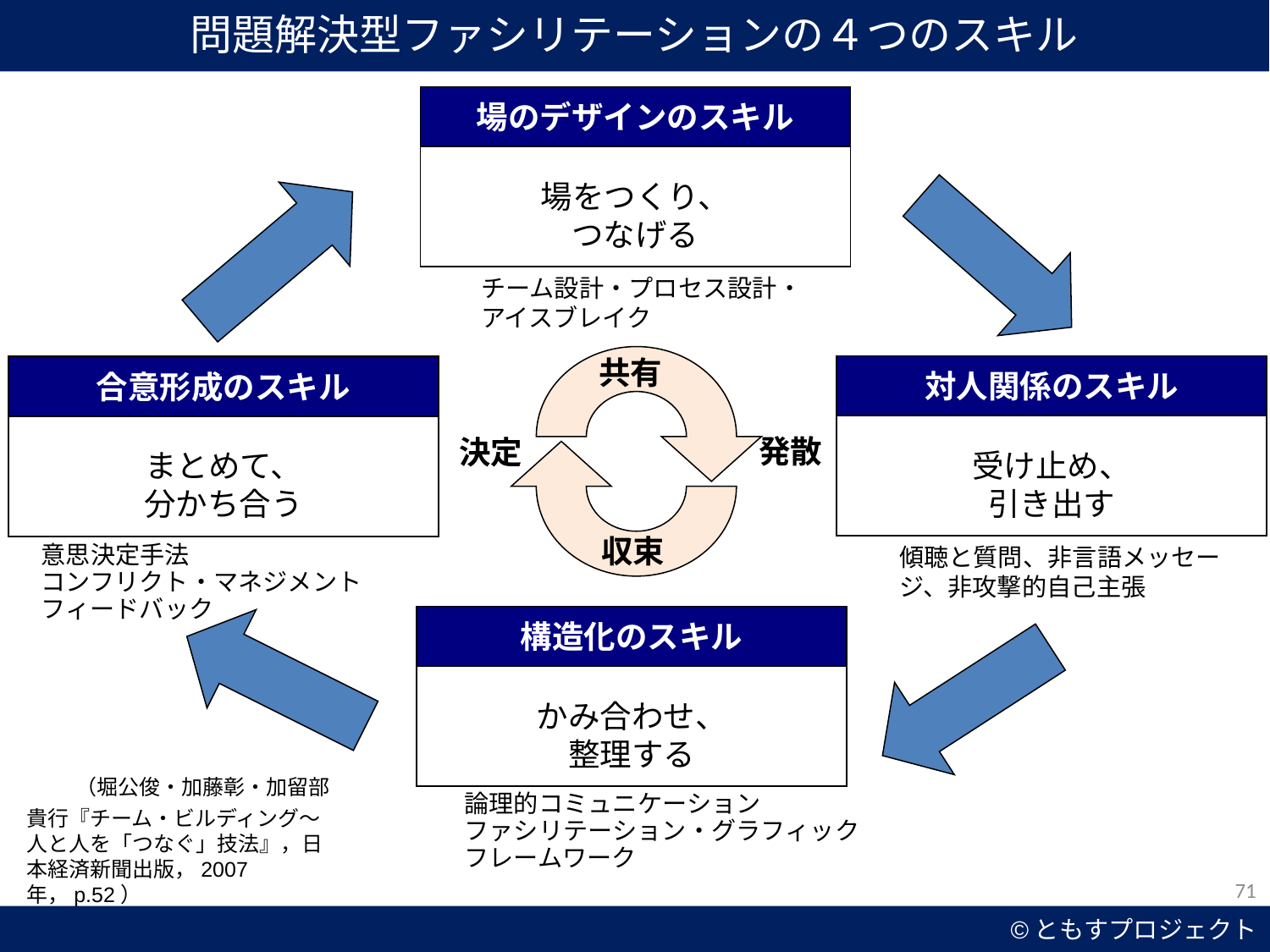

問題解決型ファシリテーションの４つのスキル

場をつくり、
つなげる
場のデザインのスキル

チーム設計・プロセス設計・アイスブレイク
共有

発散
決定
収束

受け止め、
引き出す
対人関係のスキル

まとめて、
分かち合う
合意形成のスキル
傾聴と質問、非言語メッセージ、非攻撃的自己主張
意思決定手法
コンフリクト・マネジメント
フィードバック

かみ合わせ、
整理する
構造化のスキル

　（堀公俊・加藤彰・加留部貴行『チーム・ビルディング～人と人を「つなぐ」技法』，日本経済新聞出版，2007年，p.52）
論理的コミュニケーション
ファシリテーション・グラフィック
フレームワーク
71
©ともすプロジェクト